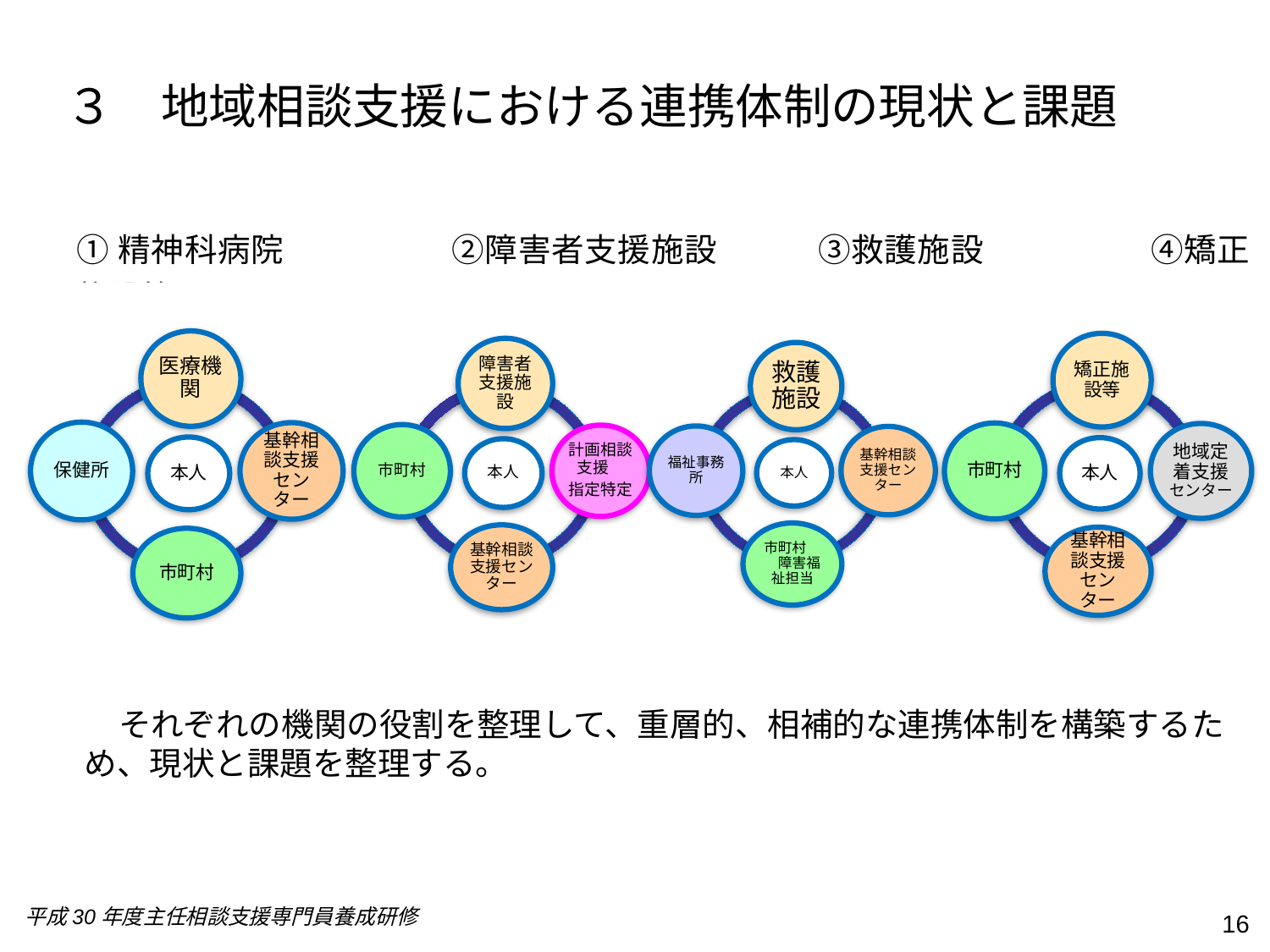

# ３　地域相談支援における連携体制の現状と課題

①精神科病院　　　　　②障害者支援施設　　　③救護施設　　　　　④矯正施設等

本人
医療機関
基幹相談支援センター
市町村
保健所
本人
障害者支援施設
計画相談支援
指定特定
基幹相談支援センター
市町村
本人
救護施設
基幹相談支援センター
市町村　　障害福祉担当
福祉事務所
本人
矯正施設等
地域定着支援センター
基幹相談支援センター
市町村
それぞれの機関の役割を整理して、重層的、相補的な連携体制を構築するため、現状と課題を整理する。
平成30年度主任相談支援専門員養成研修
16